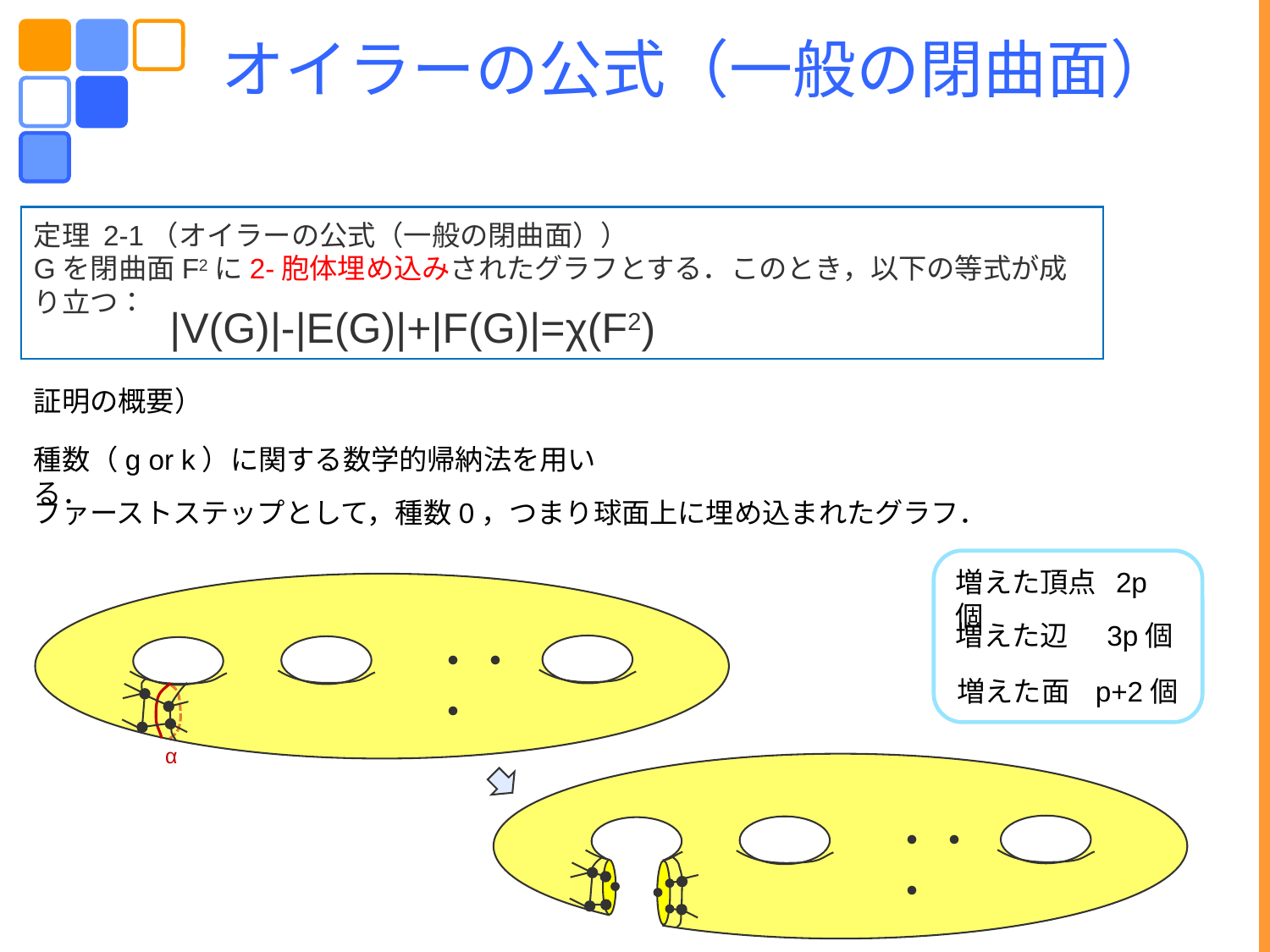

オイラーの公式（一般の閉曲面）

定理 2-1（オイラーの公式（一般の閉曲面））
Gを閉曲面F2に2-胞体埋め込みされたグラフとする．このとき，以下の等式が成り立つ：
 |V(G)|-|E(G)|+|F(G)|=χ(F2)
証明の概要）
種数（g or k）に関する数学的帰納法を用いる．
ファーストステップとして，種数0，つまり球面上に埋め込まれたグラフ．

増えた頂点  2p個
増えた辺     3p個
増えた面   p+2個

・・・

α

・・・